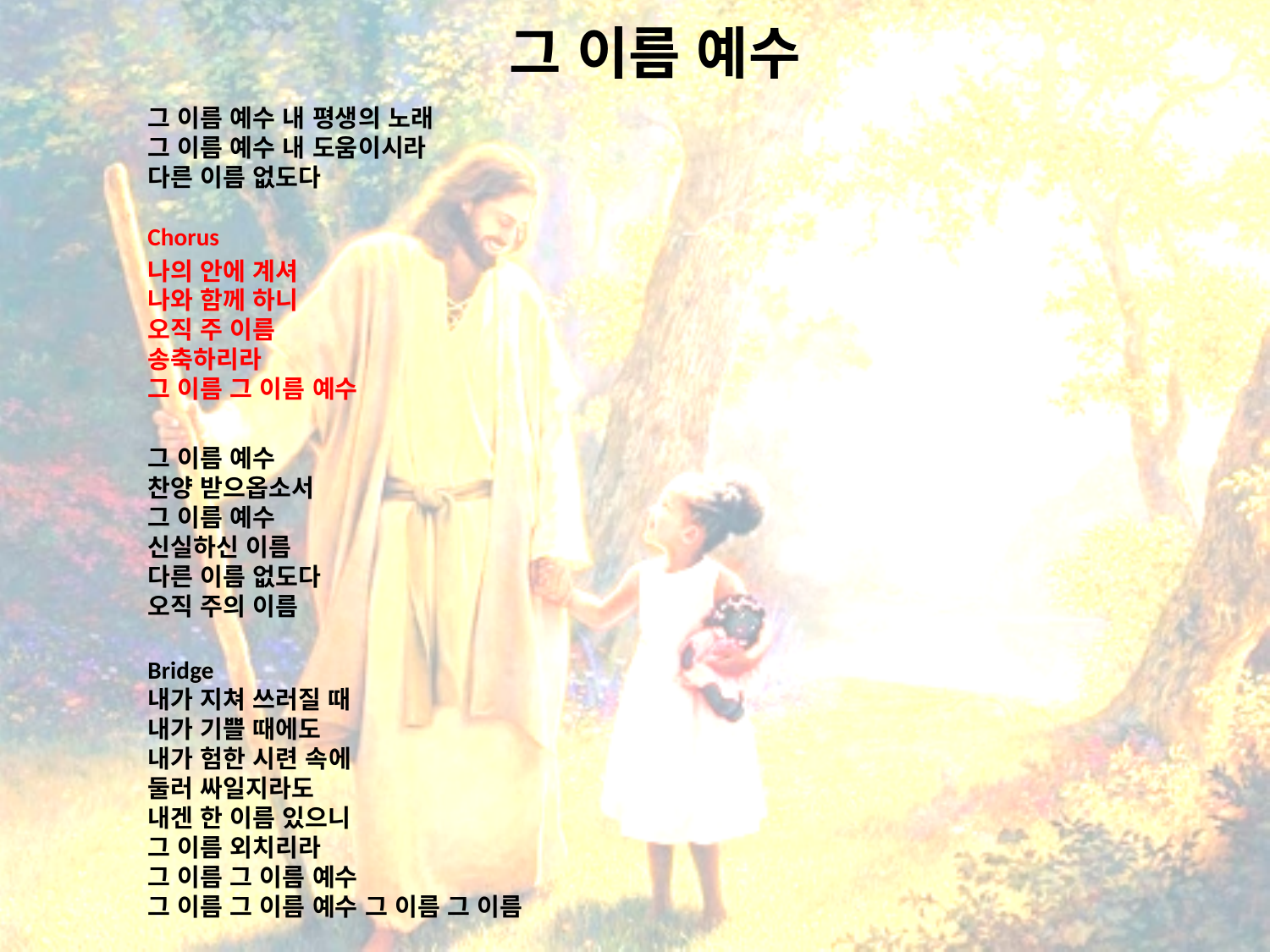

# 그 이름 예수
그 이름 예수 내 평생의 노래
그 이름 예수 내 도움이시라
다른 이름 없도다
Chorus
나의 안에 계셔
나와 함께 하니
오직 주 이름
송축하리라
그 이름 그 이름 예수

그 이름 예수
찬양 받으옵소서
그 이름 예수
신실하신 이름
다른 이름 없도다
오직 주의 이름
Bridge
내가 지쳐 쓰러질 때
내가 기쁠 때에도
내가 험한 시련 속에
둘러 싸일지라도
내겐 한 이름 있으니
그 이름 외치리라
그 이름 그 이름 예수
그 이름 그 이름 예수 그 이름 그 이름